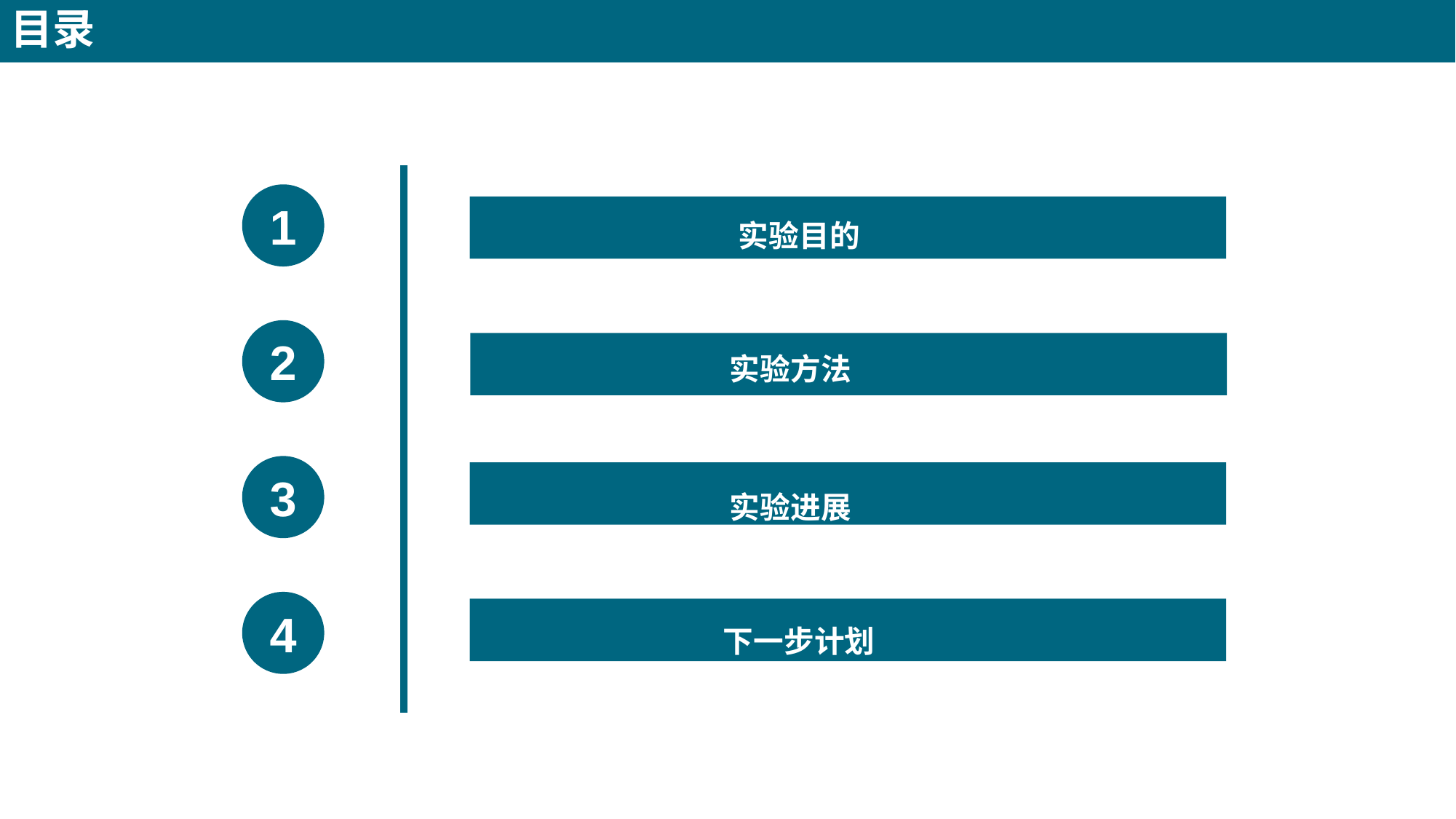

目录
1
实验目的

2
实验方法

3

实验进展
4
下一步计划